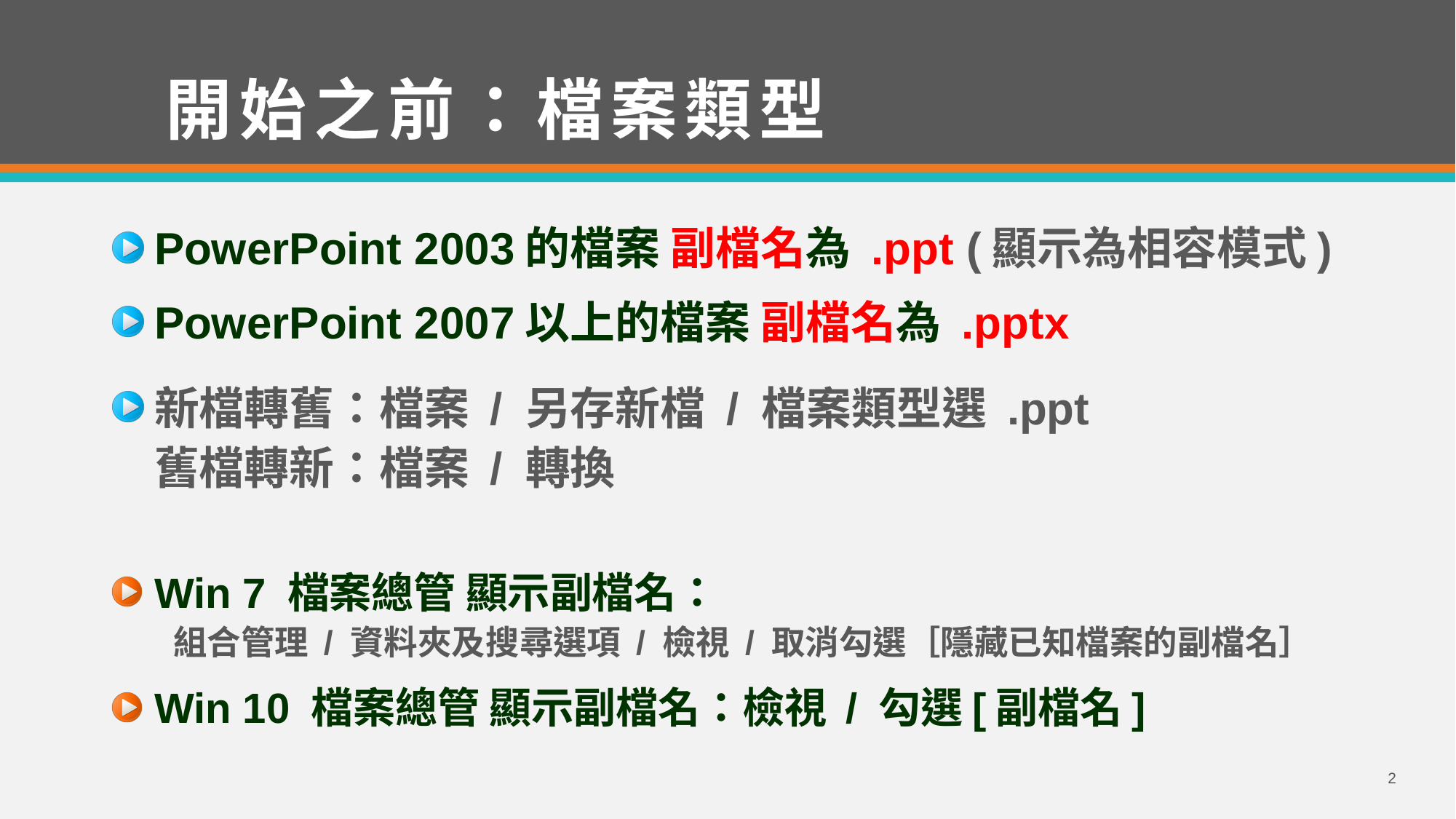

# 開始之前：檔案類型
PowerPoint 2003的檔案 副檔名為 .ppt (顯示為相容模式)
PowerPoint 2007以上的檔案 副檔名為 .pptx
新檔轉舊：檔案 / 另存新檔 / 檔案類型選 .ppt
舊檔轉新：檔案 / 轉換

Win 7 檔案總管 顯示副檔名：
   組合管理 / 資料夾及搜尋選項 / 檢視 / 取消勾選［隱藏已知檔案的副檔名］
Win 10 檔案總管 顯示副檔名：檢視 / 勾選[副檔名]
2